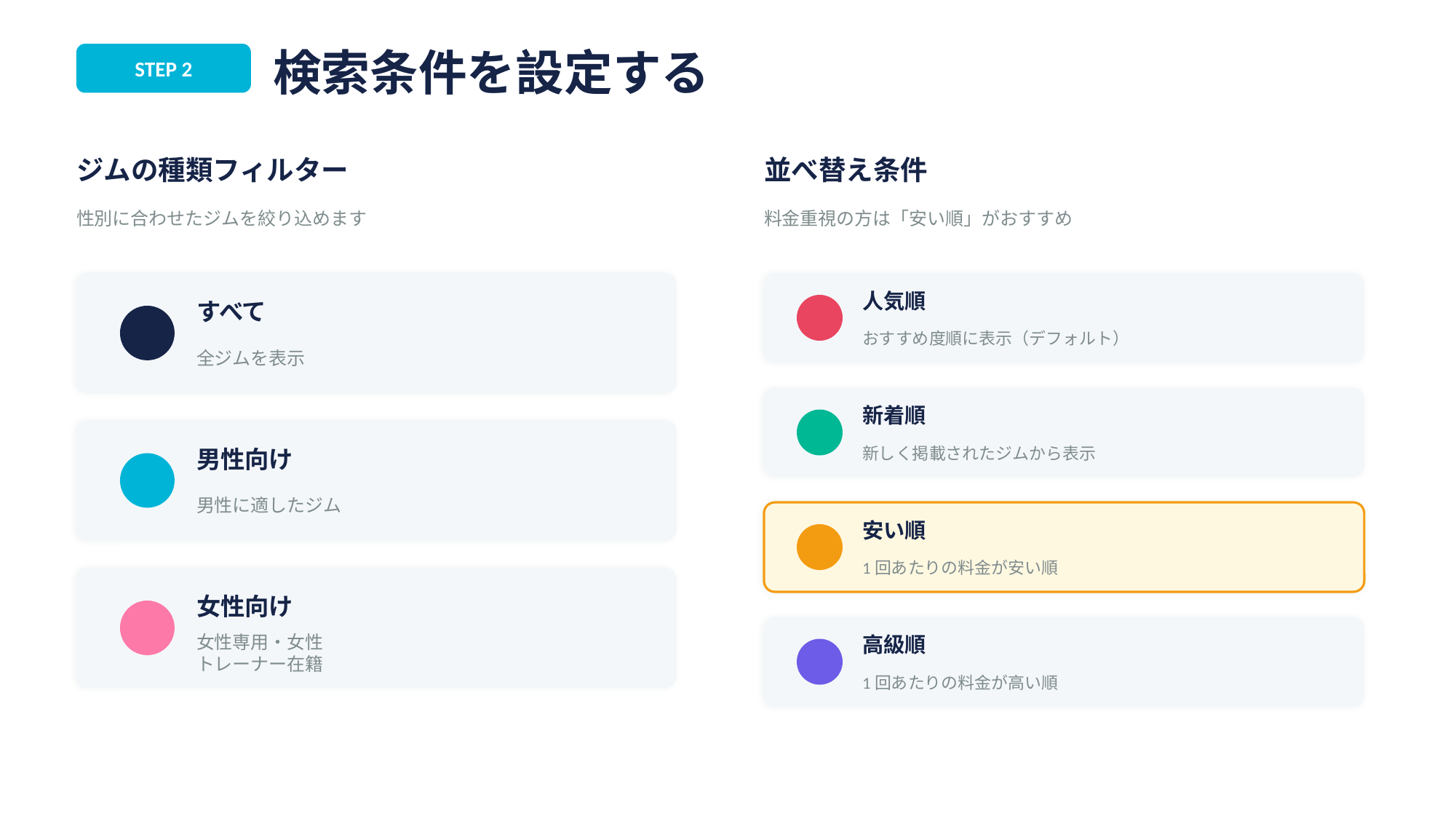

検索条件を設定する

STEP 2
ジムの種類フィルター
並べ替え条件
性別に合わせたジムを絞り込めます
料金重視の方は「安い順」がおすすめ

人気順
すべて

おすすめ度順に表示（デフォルト）
全ジムを表示

新着順

男性向け
新しく掲載されたジムから表示

男性に適したジム

安い順

1回あたりの料金が安い順

女性向け

高級順
女性専用・女性
トレーナー在籍

1回あたりの料金が高い順